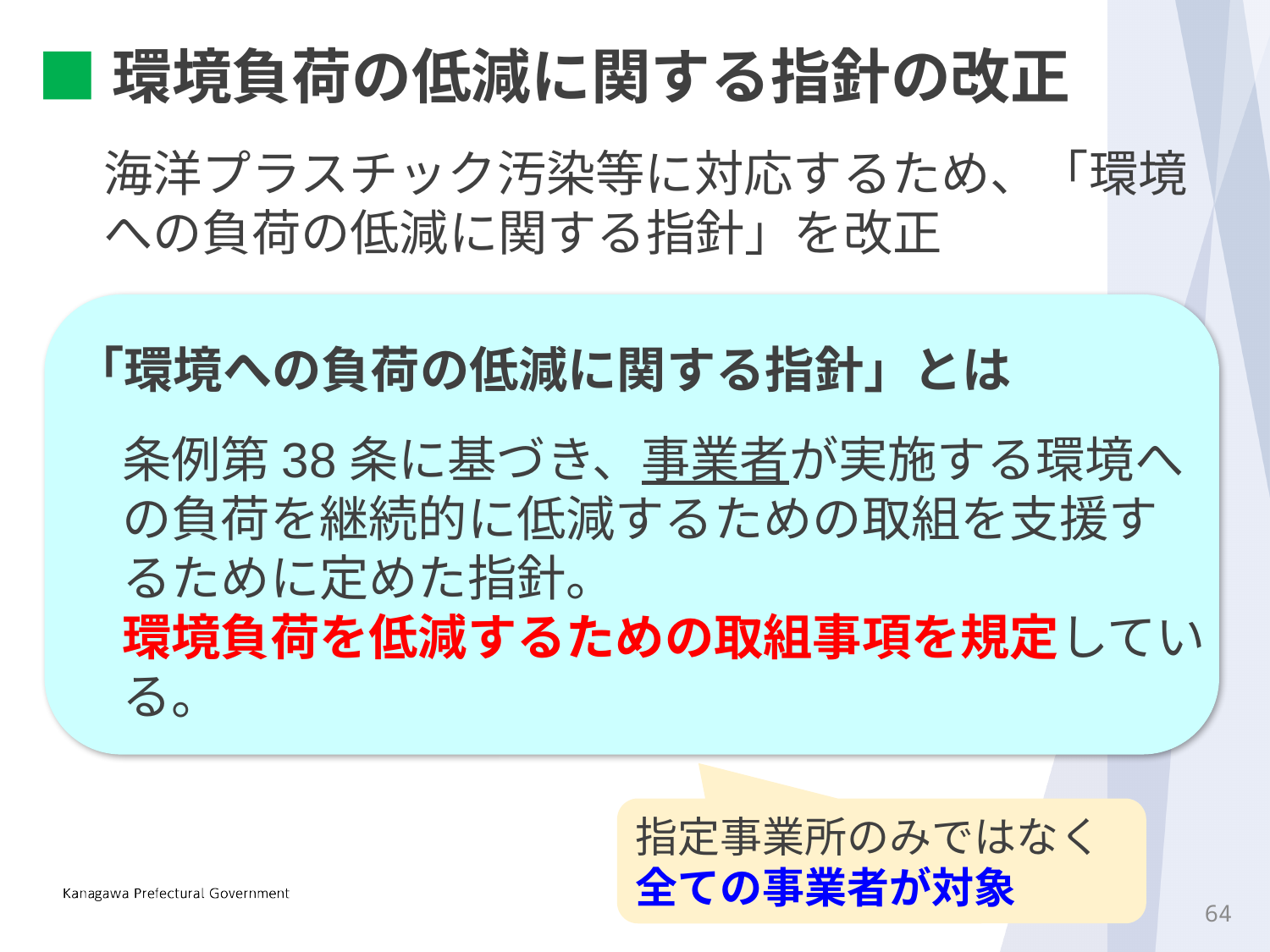

■環境負荷の低減に関する指針の改正
海洋プラスチック汚染等に対応するため、「環境への負荷の低減に関する指針」を改正

「環境への負荷の低減に関する指針」とは
条例第38条に基づき、事業者が実施する環境への負荷を継続的に低減するための取組を支援するために定めた指針。
環境負荷を低減するための取組事項を規定している。
指定事業所のみではなく全ての事業者が対象
64